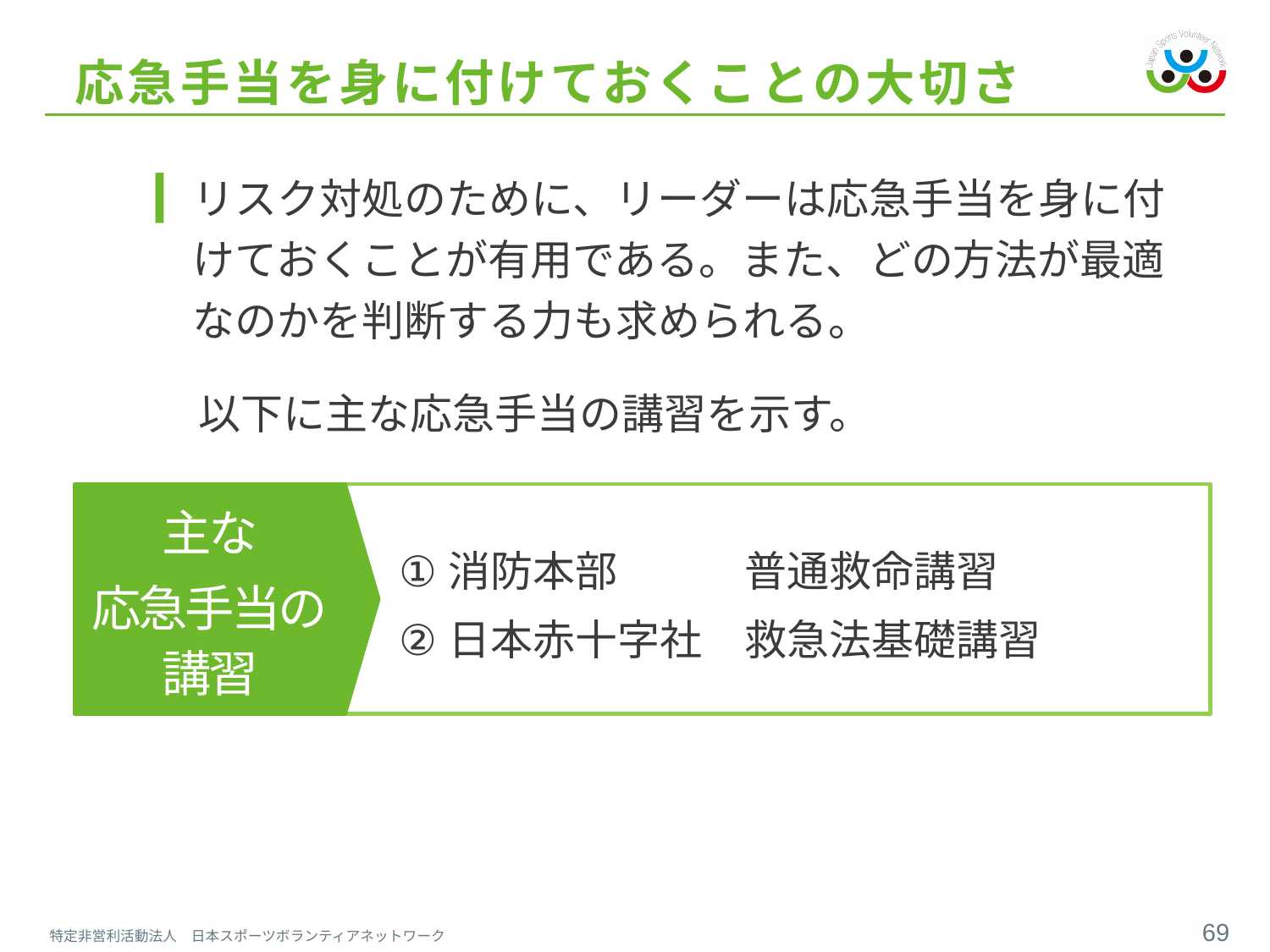

# 応急手当を身に付けておくことの大切さ
リスク対処のために、リーダーは応急手当を身に付けておくことが有用である。また、どの方法が最適なのかを判断する力も求められる。
　以下に主な応急手当の講習を示す。

主な
応急手当の
講習

消防本部　　　普通救命講習
日本赤十字社　救急法基礎講習